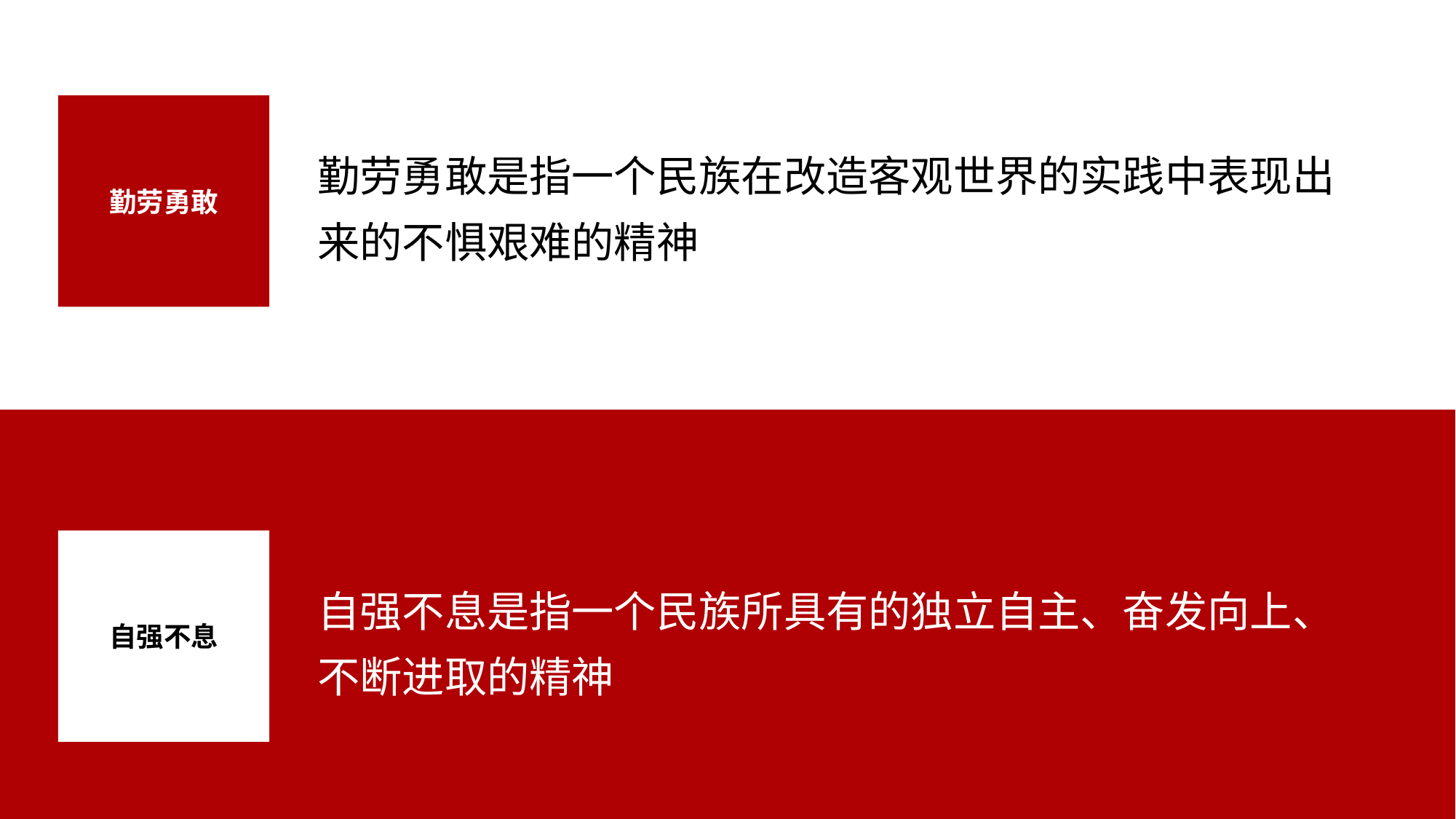

勤劳勇敢
勤劳勇敢是指一个民族在改造客观世界的实践中表现出来的不惧艰难的精神

自强不息
自强不息是指一个民族所具有的独立自主、奋发向上、不断进取的精神